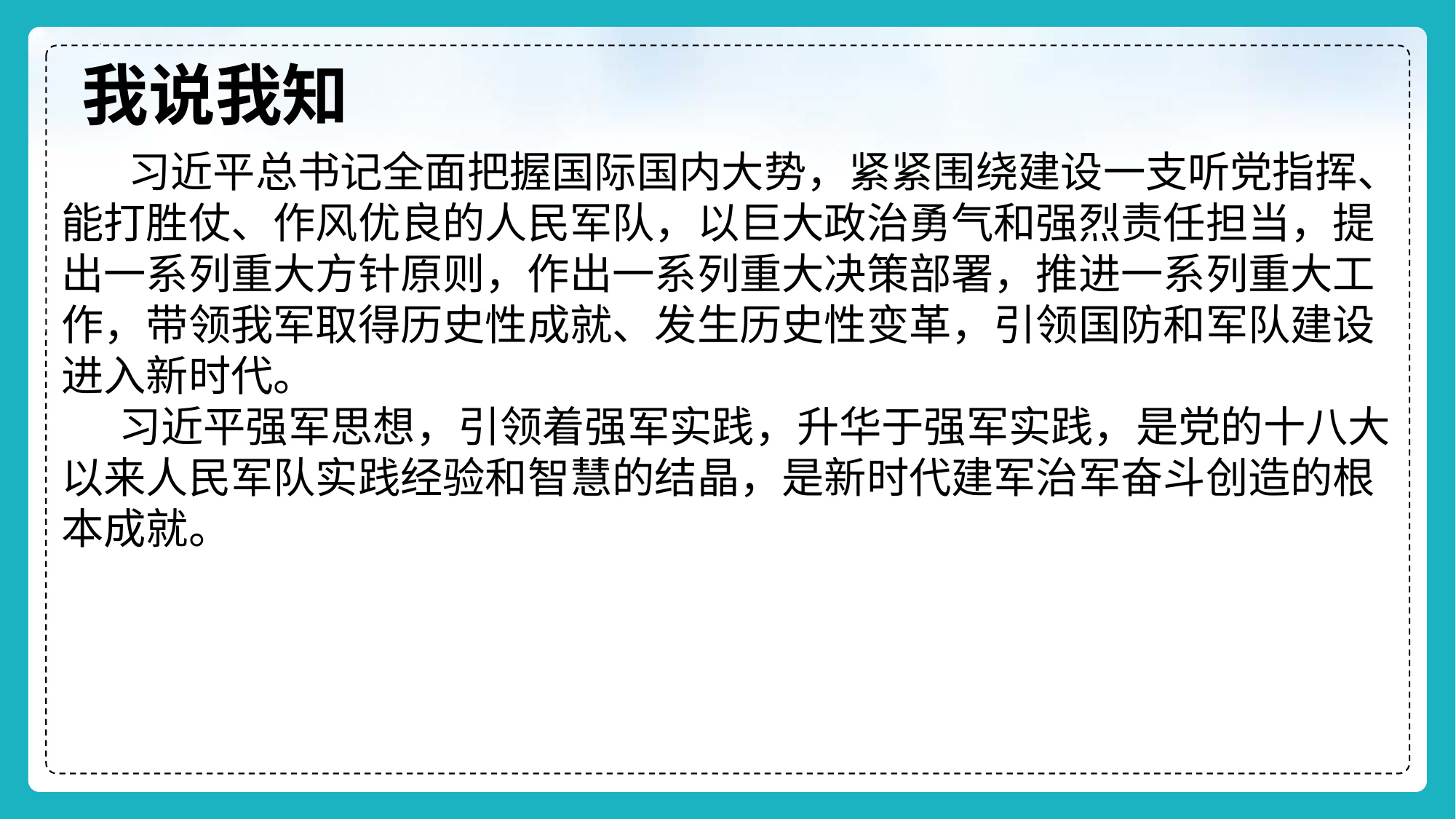

我说我知
      习近平总书记全面把握国际国内大势，紧紧围绕建设一支听党指挥、能打胜仗、作风优良的人民军队，以巨大政治勇气和强烈责任担当，提出一系列重大方针原则，作出一系列重大决策部署，推进一系列重大工作，带领我军取得历史性成就、发生历史性变革，引领国防和军队建设进入新时代。
     习近平强军思想，引领着强军实践，升华于强军实践，是党的十八大以来人民军队实践经验和智慧的结晶，是新时代建军治军奋斗创造的根本成就。